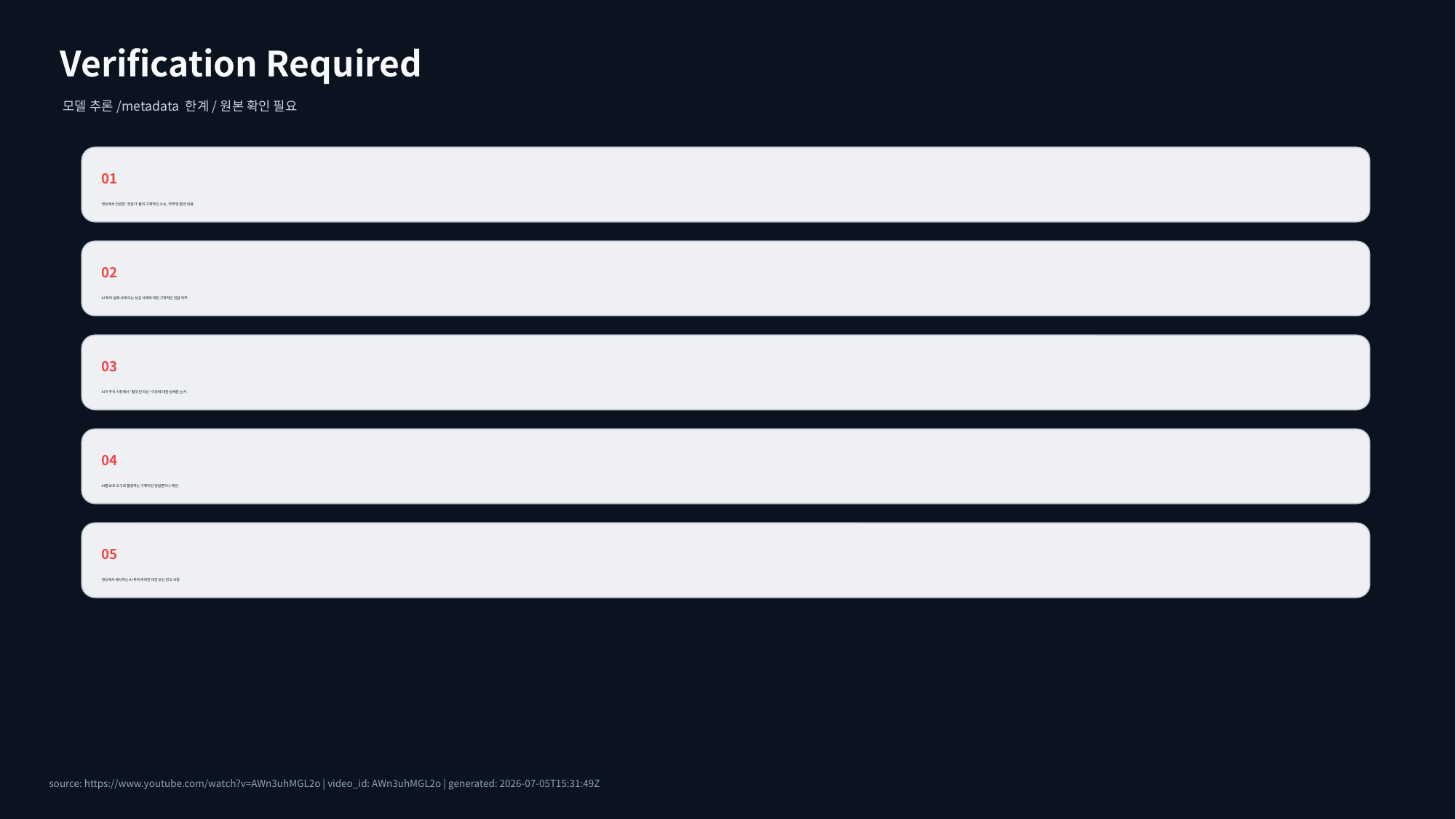

Verification Required
모델 추론/metadata 한계/원본 확인 필요

01
영상에서 언급된 '전문가'들의 구체적인 소속, 직책 및 발언 내용.

02
AI 투자 실패 사례 또는 성공 사례에 대한 구체적인 언급 여부.

03
AI가 주식 시장에서 '절대 안 되는' 이유에 대한 상세한 논거.

04
AI를 보조 도구로 활용하는 구체적인 방법론이나 제안.

05
영상에서 제시하는 AI 투자에 대한 대안 또는 권고 사항.
source: https://www.youtube.com/watch?v=AWn3uhMGL2o | video_id: AWn3uhMGL2o | generated: 2026-07-05T15:31:49Z